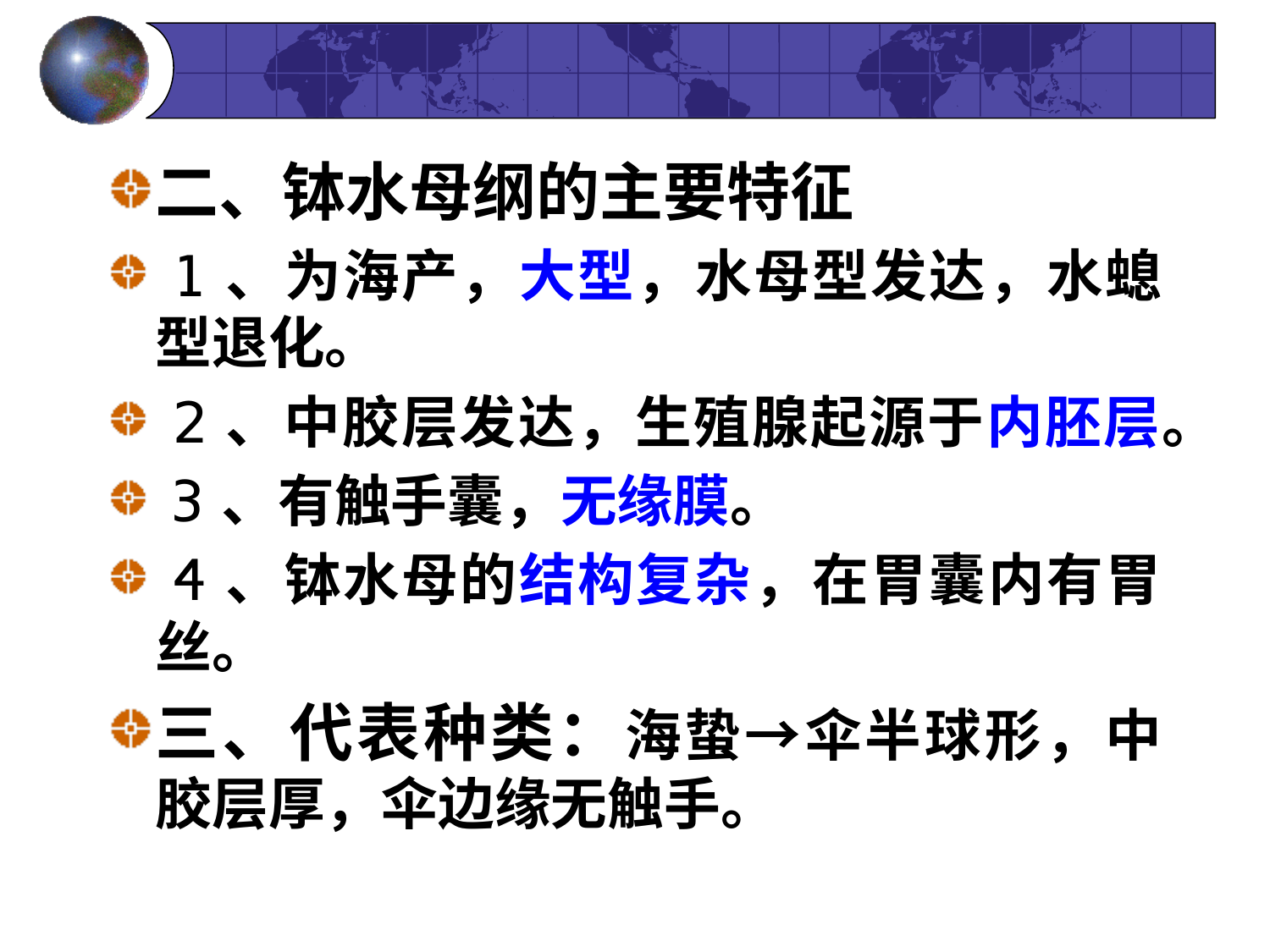

二、钵水母纲的主要特征
 1、为海产，大型，水母型发达，水螅型退化。
 2、中胶层发达，生殖腺起源于内胚层。
 3、有触手囊，无缘膜。
 4、钵水母的结构复杂，在胃囊内有胃丝。
三、代表种类：海蛰→伞半球形，中胶层厚，伞边缘无触手。